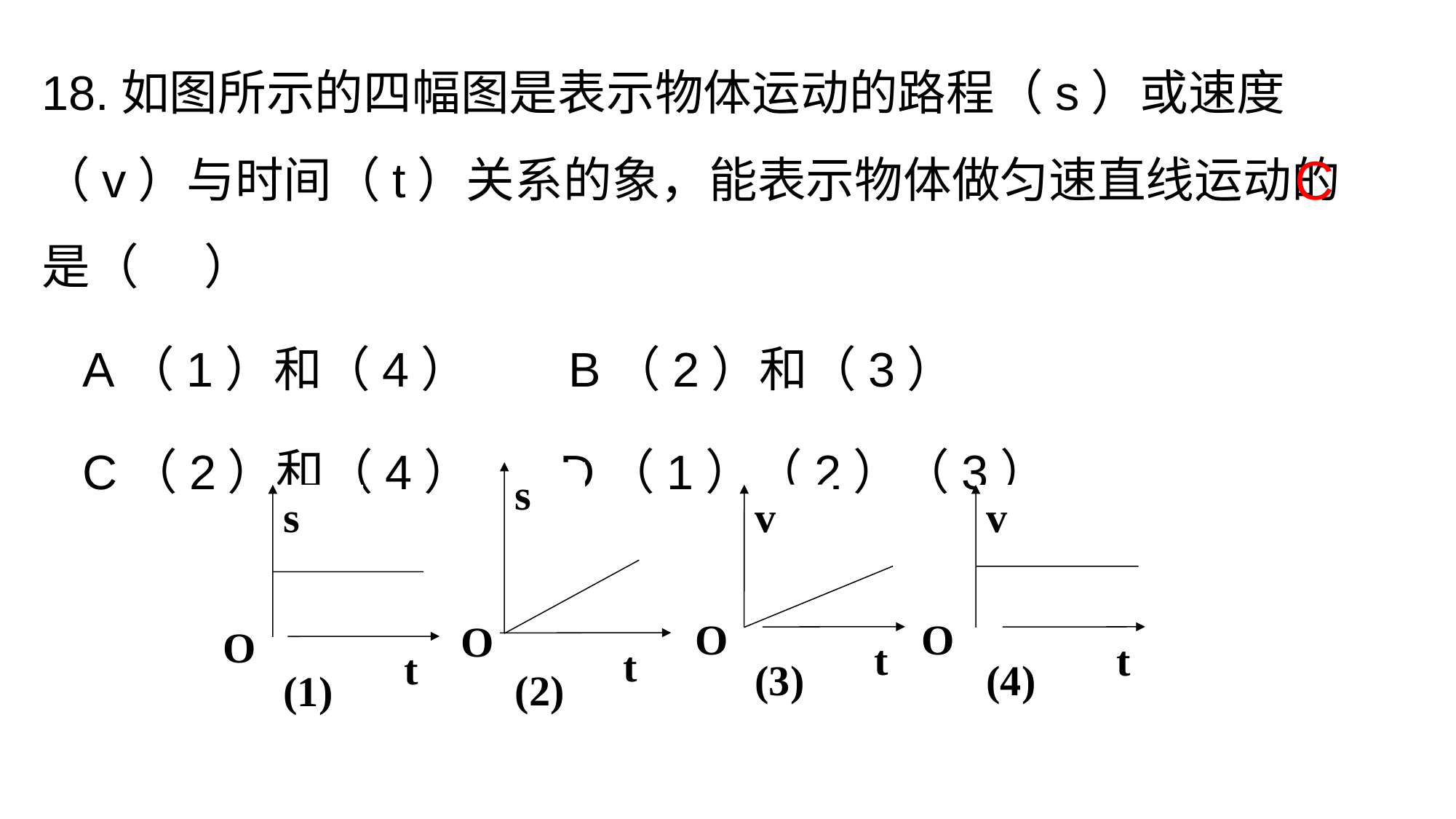

18.如图所示的四幅图是表示物体运动的路程（s）或速度（v）与时间（t）关系的象，能表示物体做匀速直线运动的是（      ）
   A（1）和（4）        B（2）和（3）
   C（2）和（4）       D（1）（2）（3）
C
s

O
t
(2)
v

O
t
(3)
s

O
t
(1)

v

O
t
(4)